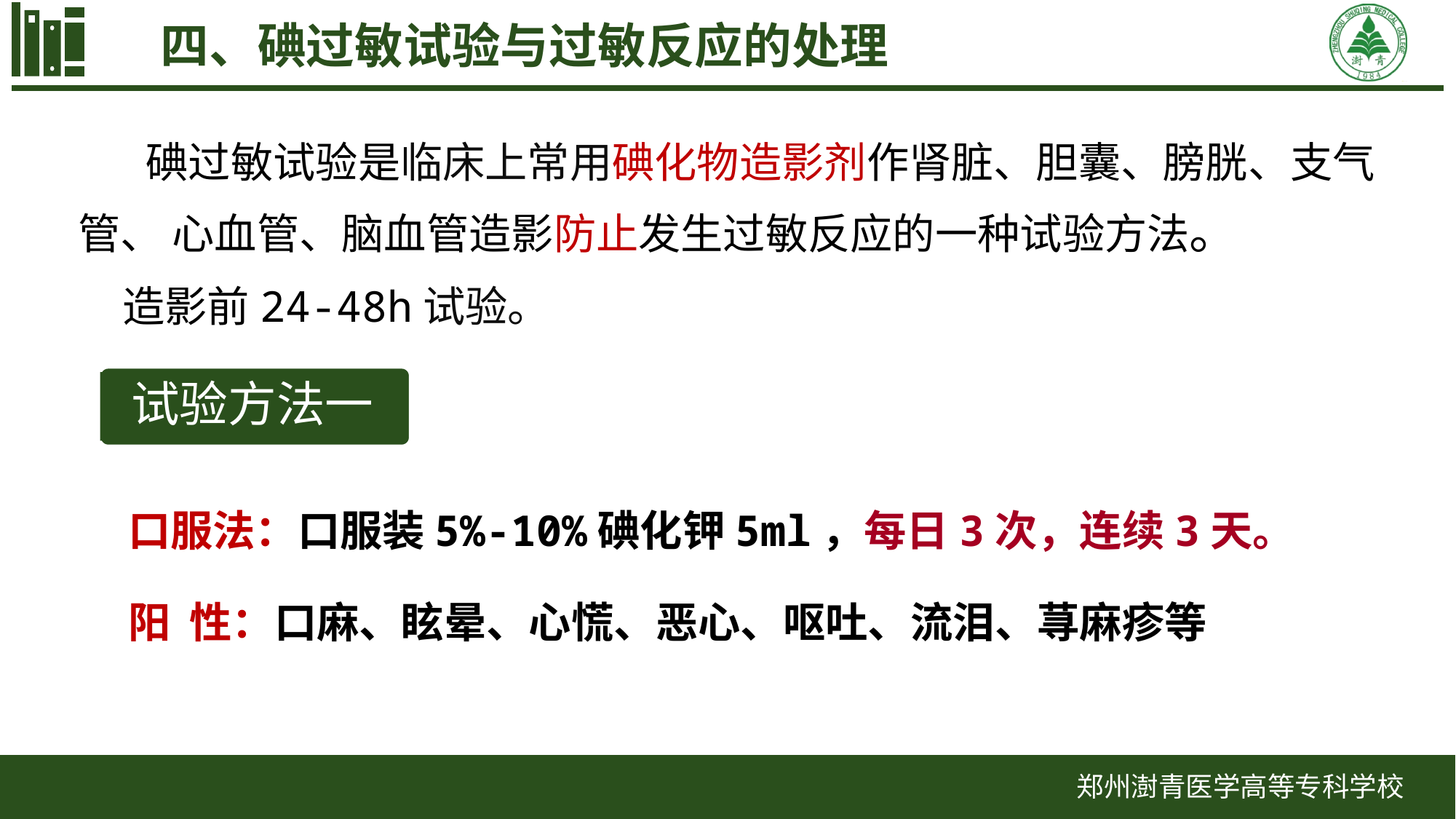

四、碘过敏试验与过敏反应的处理
      碘过敏试验是临床上常用碘化物造影剂作肾脏、胆囊、膀胱、支气管、 心血管、脑血管造影防止发生过敏反应的一种试验方法。
   造影前24-48h试验。

试验方法一
口服法：口服装5%-10%碘化钾5ml，每日3次，连续3天。

阳  性：口麻、眩晕、心慌、恶心、呕吐、流泪、荨麻疹等
郑州澍青医学高等专科学校